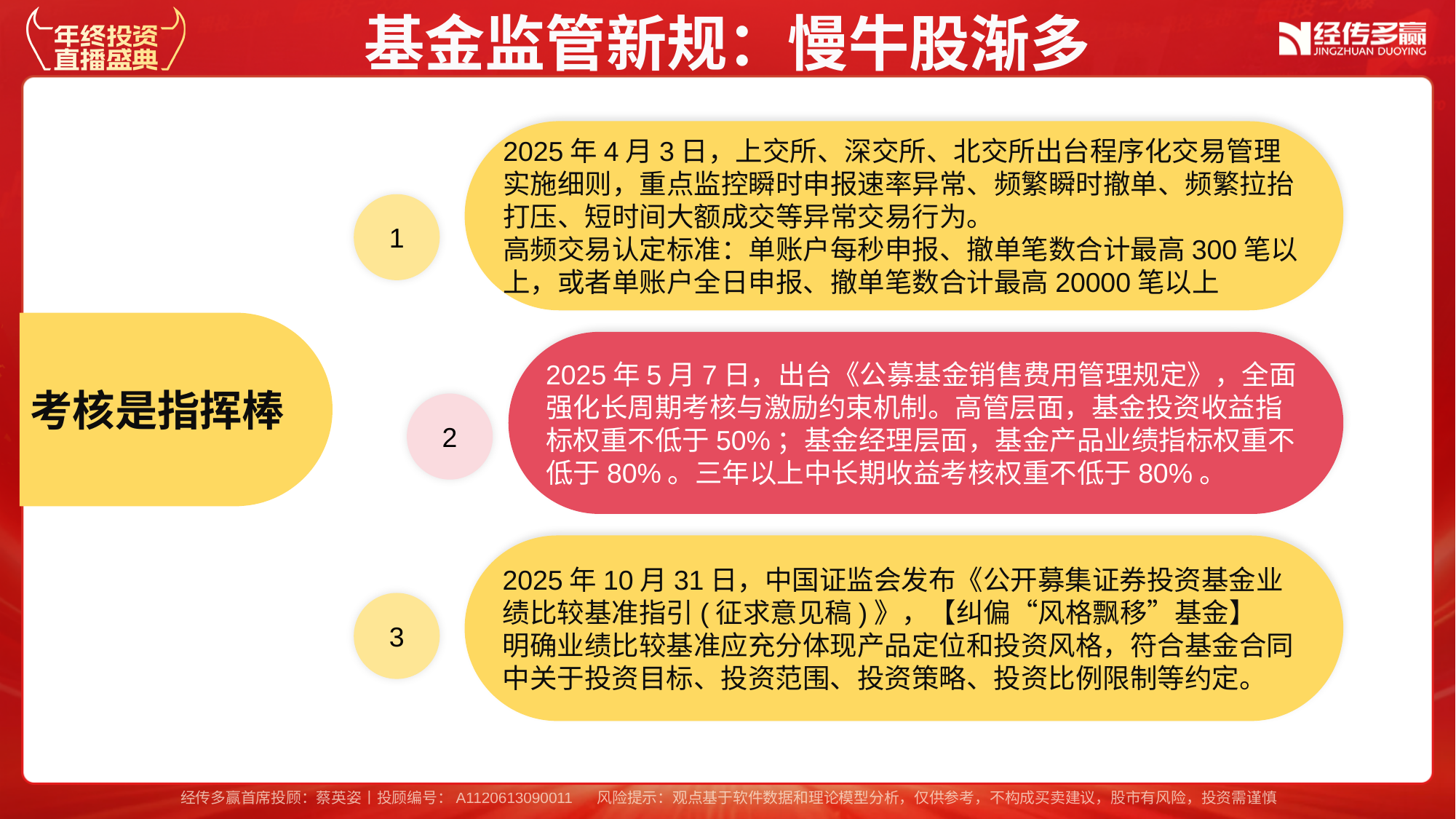

基金监管新规：慢牛股渐多
2025年4月3日，上交所、深交所、北交所出台程序化交易管理实施细则，重点监控瞬时申报速率异常、频繁瞬时撤单、频繁拉抬打压、短时间大额成交等异常交易行为。
高频交易认定标准：单账户每秒申报、撤单笔数合计最高300笔以上，或者单账户全日申报、撤单笔数合计最高20000笔以上
1
考核是指挥棒
2025年5月7日，出台《公募基金销售费用管理规定》，全面强化长周期考核与激励约束机制。高管层面，基金投资收益指标权重不低于50%；基金经理层面，基金产品业绩指标权重不低于80%。三年以上中长期收益考核权重不低于80%。
2
2025年10月31日，中国证监会发布《公开募集证券投资基金业绩比较基准指引(征求意见稿)》，【纠偏“风格飘移”基金】
明确业绩比较基准应充分体现产品定位和投资风格，符合基金合同中关于投资目标、投资范围、投资策略、投资比例限制等约定。
3
经传多赢首席投顾：蔡英姿丨投顾编号：A1120613090011     风险提示：观点基于软件数据和理论模型分析，仅供参考，不构成买卖建议，股市有风险，投资需谨慎